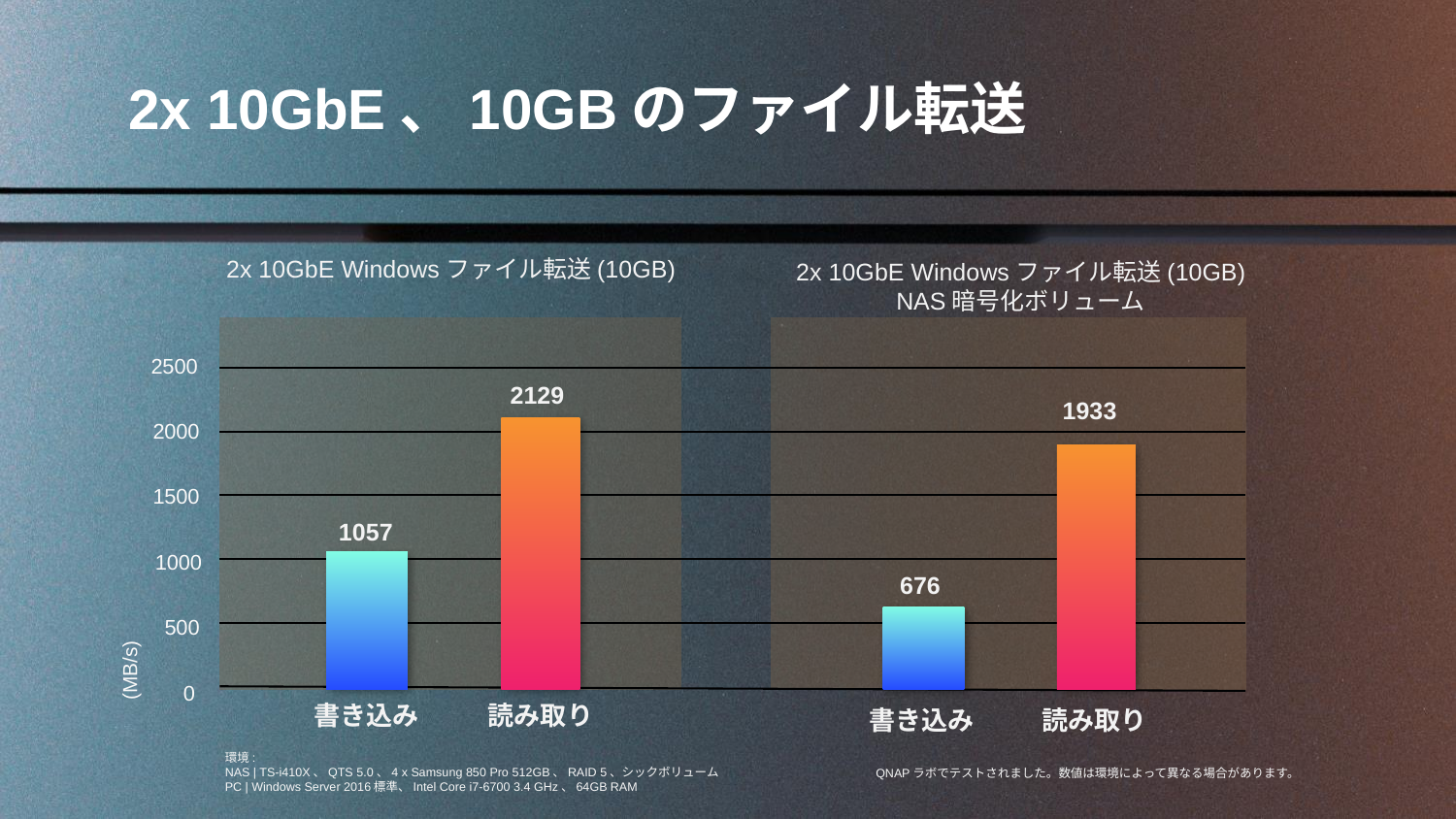

# 2x 10GbE、10GBのファイル転送
2x 10GbE Windowsファイル転送(10GB)
2x 10GbE Windowsファイル転送(10GB)
NAS暗号化ボリューム

2500
2129
1933
2000

1500
1057
1000

676

500
(MB/s)
0
書き込み
読み取り
書き込み
読み取り
環境:
NAS | TS-i410X、QTS 5.0、4 x Samsung 850 Pro 512GB、RAID 5、シックボリューム
PC | Windows Server 2016標準、Intel Core i7-6700 3.4 GHz、64GB RAM
QNAPラボでテストされました。数値は環境によって異なる場合があります。